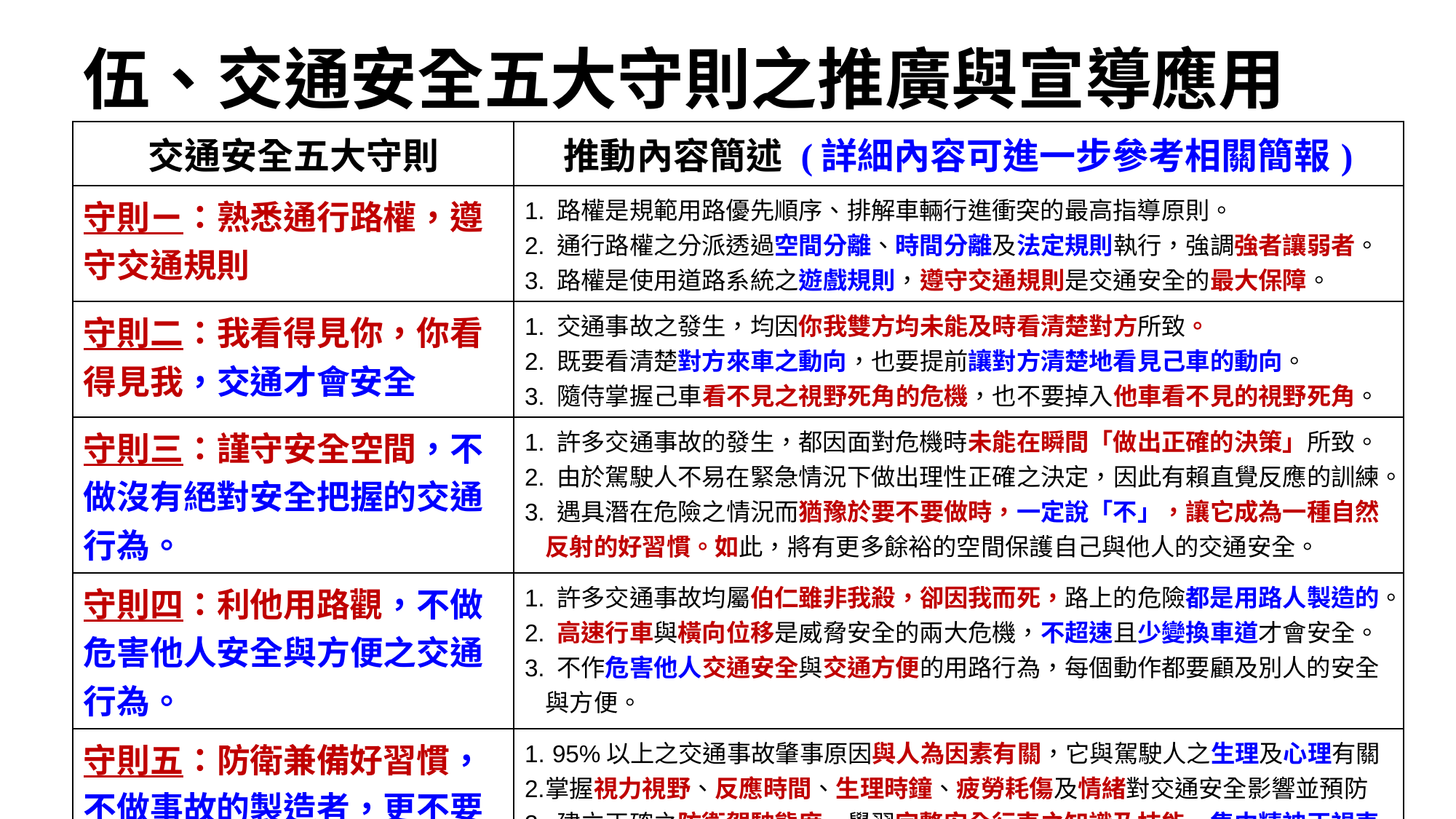

# 伍、交通安全五大守則之推廣與宣導應用
| 交通安全五大守則 | 推動內容簡述 (詳細內容可進一步參考相關簡報) |
| --- | --- |
| 守則ㄧ：熟悉通行路權，遵守交通規則 | 1. 路權是規範用路優先順序、排解車輛行進衝突的最高指導原則。 2. 通行路權之分派透過空間分離、時間分離及法定規則執行，強調強者讓弱者。 3. 路權是使用道路系統之遊戲規則，遵守交通規則是交通安全的最大保障。 |
| 守則二：我看得見你，你看得見我，交通才會安全 | 1. 交通事故之發生，均因你我雙方均未能及時看清楚對方所致。 2. 既要看清楚對方來車之動向，也要提前讓對方清楚地看見己車的動向。 3. 隨侍掌握己車看不見之視野死角的危機，也不要掉入他車看不見的視野死角。 |
| 守則三：謹守安全空間，不做沒有絕對安全把握的交通行為。 | 1. 許多交通事故的發生，都因面對危機時未能在瞬間「做出正確的決策」所致。 2. 由於駕駛人不易在緊急情況下做出理性正確之決定，因此有賴直覺反應的訓練。 3. 遇具潛在危險之情況而猶豫於要不要做時，一定說「不」，讓它成為一種自然反射的好習慣。如此，將有更多餘裕的空間保護自己與他人的交通安全。 |
| 守則四：利他用路觀，不做危害他人安全與方便之交通行為。 | 1. 許多交通事故均屬伯仁雖非我殺，卻因我而死，路上的危險都是用路人製造的。 2. 高速行車與橫向位移是威脅安全的兩大危機，不超速且少變換車道才會安全。 3. 不作危害他人交通安全與交通方便的用路行為，每個動作都要顧及別人的安全 與方便。 |
| 守則五：防衛兼備好習慣，不做事故的製造者，更不要成為無辜的受害者。 | 95%以上之交通事故肇事原因與人為因素有關，它與駕駛人之生理及心理有關 掌握視力視野、反應時間、生理時鐘、疲勞耗傷及情緒對交通安全影響並預防 3. 建立正確之防衛駕駛態度、學習完整安全行車之知識及技能，集中精神正視車前狀況並隨時掌握路況。 |